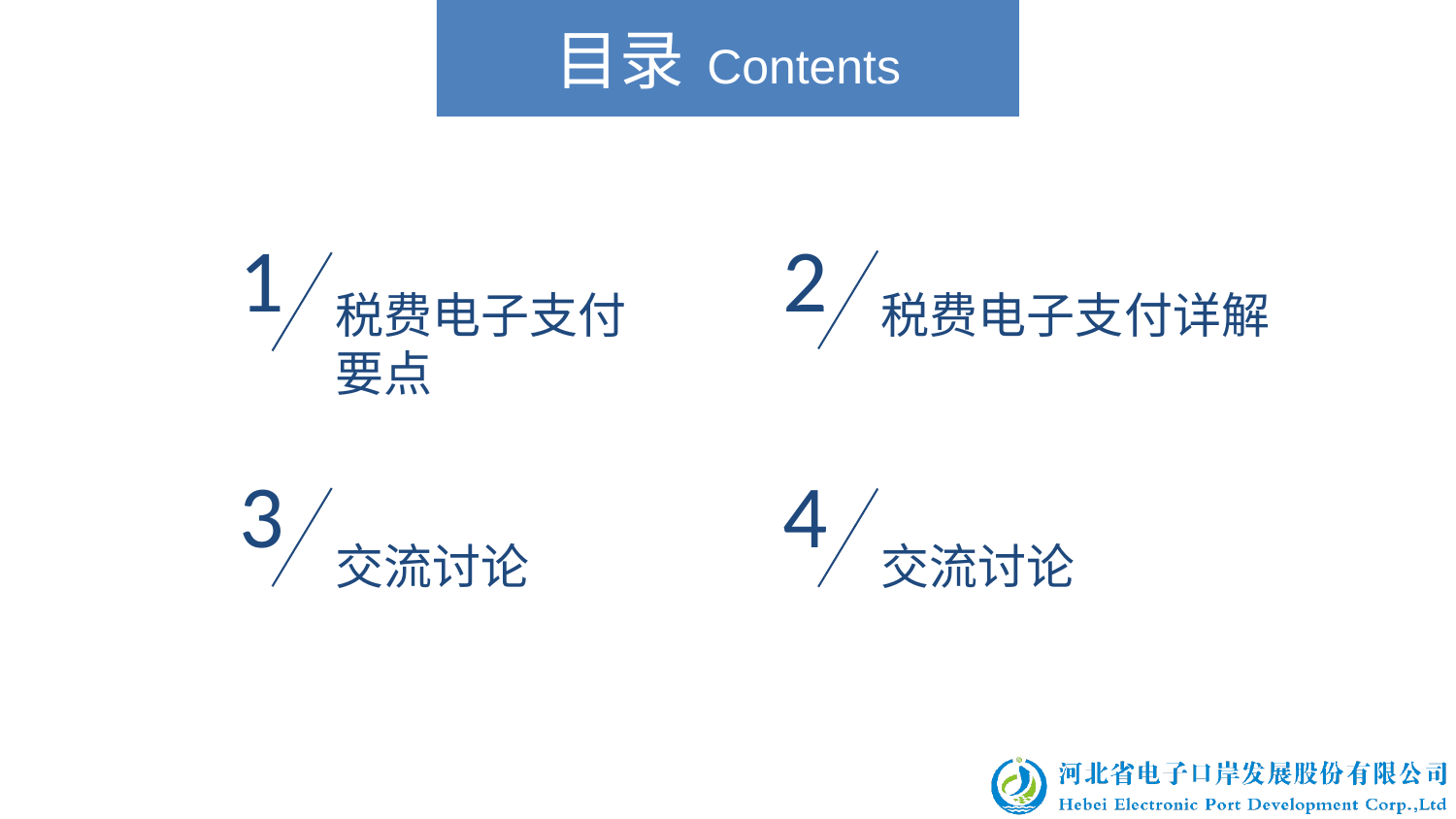

1
税费电子支付要点
2
税费电子支付详解
3
交流讨论
4
交流讨论